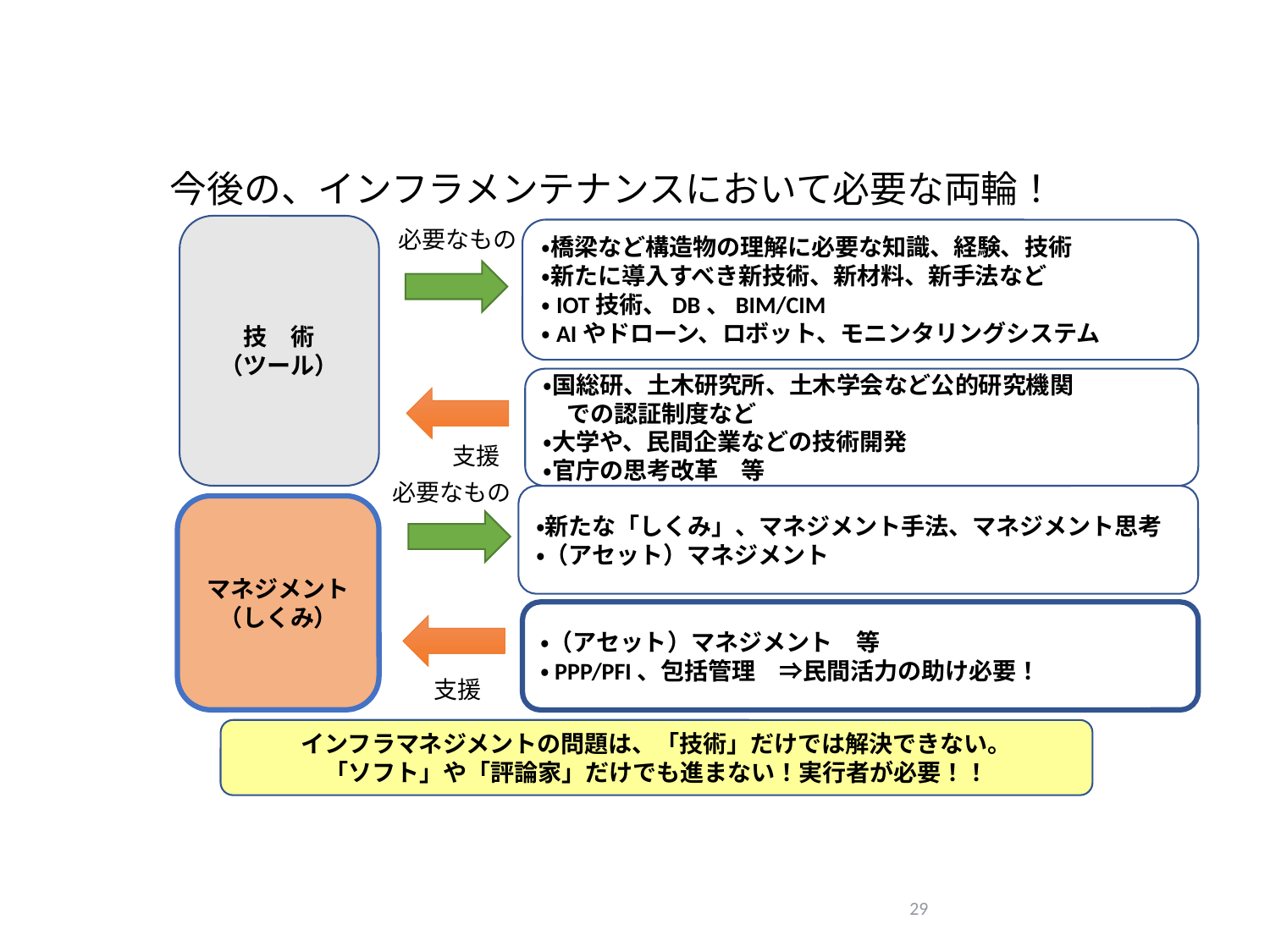

今後の、インフラメンテナンスにおいて必要な両輪！
技　術
（ツール）
必要なもの
・橋梁など構造物の理解に必要な知識、経験、技術
・新たに導入すべき新技術、新材料、新手法など
・IOT技術、DB、BIM/CIM
・AIやドローン、ロボット、モニンタリングシステム

・国総研、土木研究所、土木学会など公的研究機関
　での認証制度など
・大学や、民間企業などの技術開発
・官庁の思考改革　等

支援
必要なもの

・新たな「しくみ」、マネジメント手法、マネジメント思考
・（アセット）マネジメント

マネジメント
（しくみ）

・（アセット）マネジメント　等
・PPP/PFI、包括管理　⇒民間活力の助け必要！

支援
インフラマネジメントの問題は、「技術」だけでは解決できない。
「ソフト」や「評論家」だけでも進まない！実行者が必要！！
29